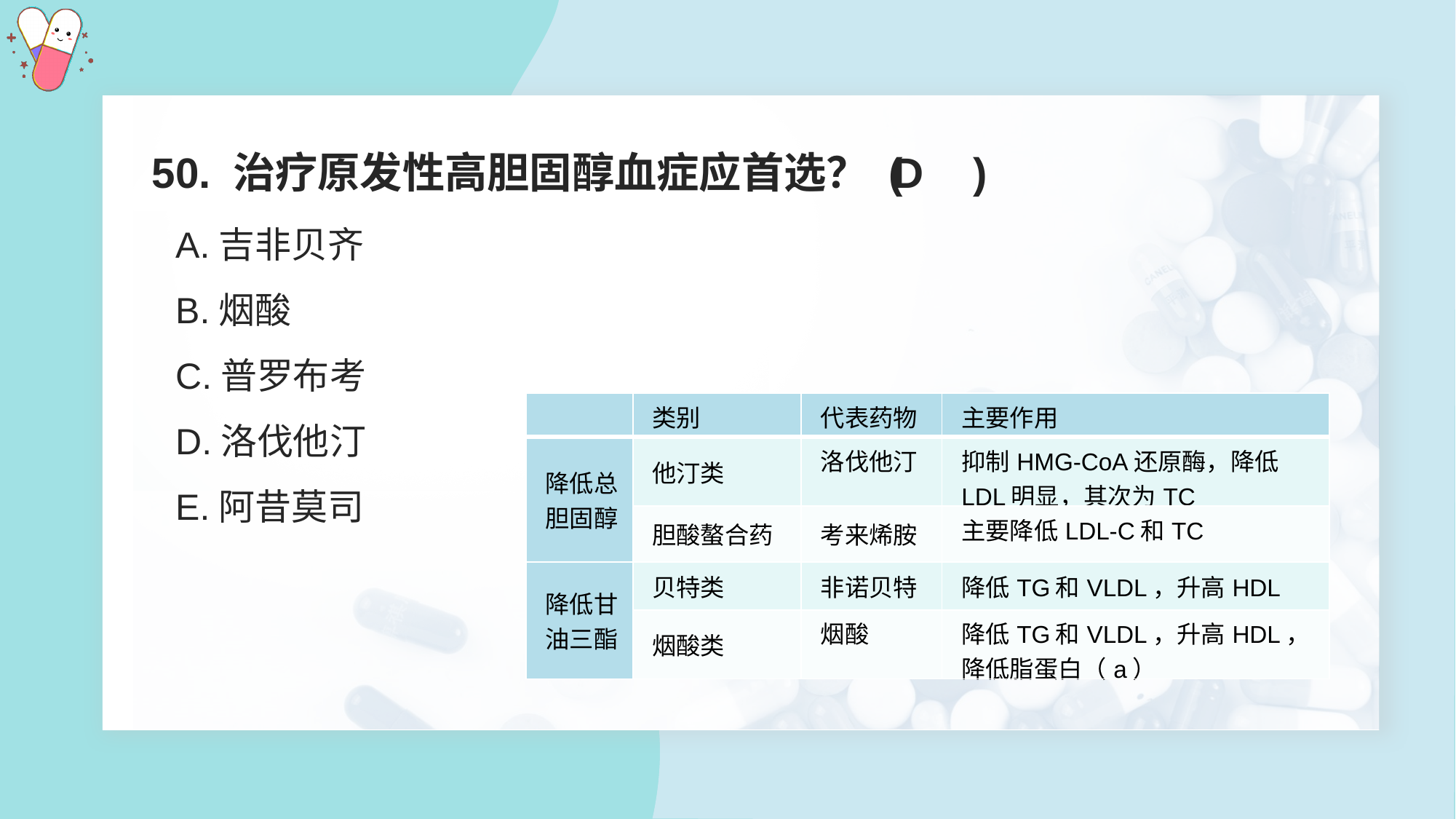

50. 治疗原发性高胆固醇血症应首选？ (      )
D
A.吉非贝齐
B.烟酸
C.普罗布考
D.洛伐他汀
E.阿昔莫司
|  | 类别 | 代表药物 | 主要作用 |
| --- | --- | --- | --- |
| 降低总胆固醇 | 他汀类 | 洛伐他汀 | 抑制HMG-CoA还原酶，降低LDL明显，其次为TC |
|  | 胆酸螯合药 | 考来烯胺 | 主要降低LDL-C和TC |
| 降低甘油三酯 | 贝特类 | 非诺贝特 | 降低TG和VLDL，升高HDL |
|  | 烟酸类 | 烟酸 | 降低TG和VLDL，升高HDL，降低脂蛋白（a） |